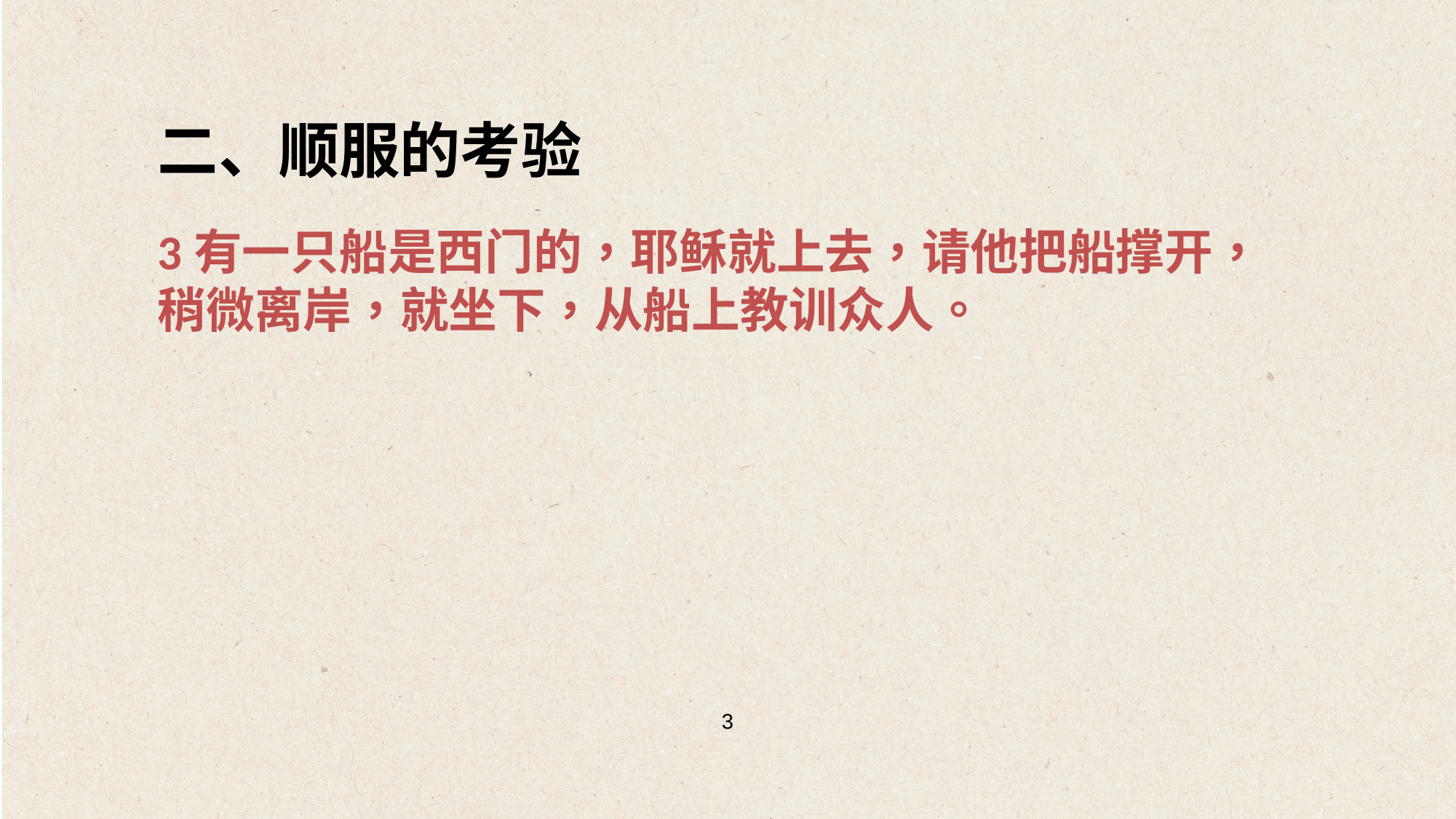

二、顺服的考验
3有一只船是西门的，耶稣就上去，请他把船撑开，稍微离岸，就坐下，从船上教训众人。

3